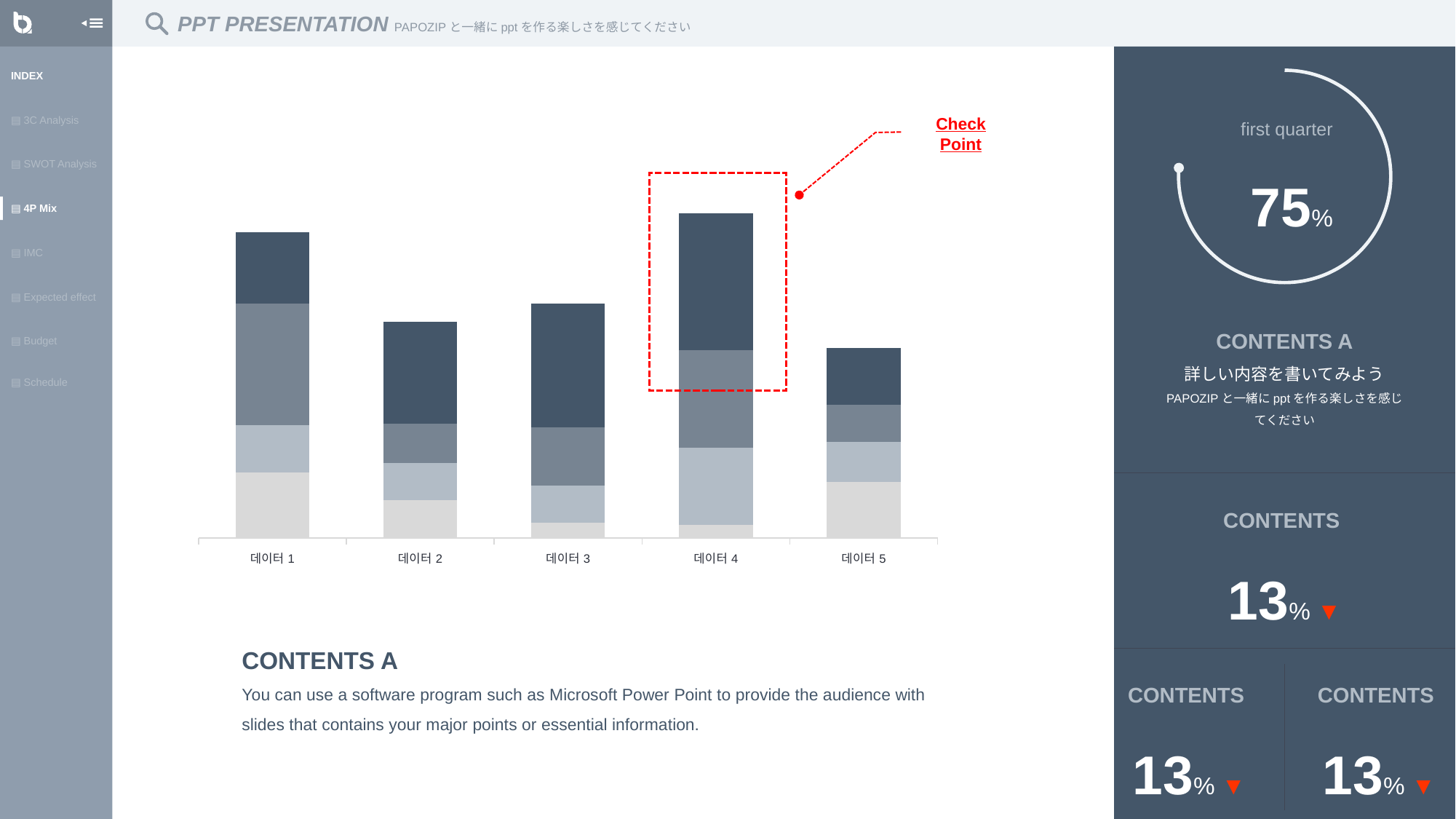

PPT PRESENTATION PAPOZIPと一緒にpptを作る楽しさを感じてください

| INDEX |
| --- |
| ▤ 3C Analysis |
| ▤ SWOT Analysis |
| ▤ 4P Mix |
| ▤ IMC |
| ▤ Expected effect |
| ▤ Budget |
| ▤ Schedule |

Check Point
first quarter
75%

### Chart

| Category | 1분기 | 2분기 | 3분기 | 4분길 |
|---|---|---|---|---|
| 데이터1 | 35.0 | 25.0 | 65.0 | 38.0 |
| 데이터2 | 20.0 | 20.0 | 21.0 | 54.0 |
| 데이터3 | 8.0 | 20.0 | 31.0 | 66.0 |
| 데이터4 | 7.0 | 41.0 | 52.0 | 73.0 |
| 데이터5 | 30.0 | 21.0 | 20.0 | 30.0 |

CONTENTS A
詳しい内容を書いてみよう
PAPOZIPと一緒にpptを作る楽しさを感じてください
CONTENTS
13% ▼
CONTENTS A
You can use a software program such as Microsoft Power Point to provide the audience with slides that contains your major points or essential information.
CONTENTS
13% ▼
CONTENTS
13% ▼